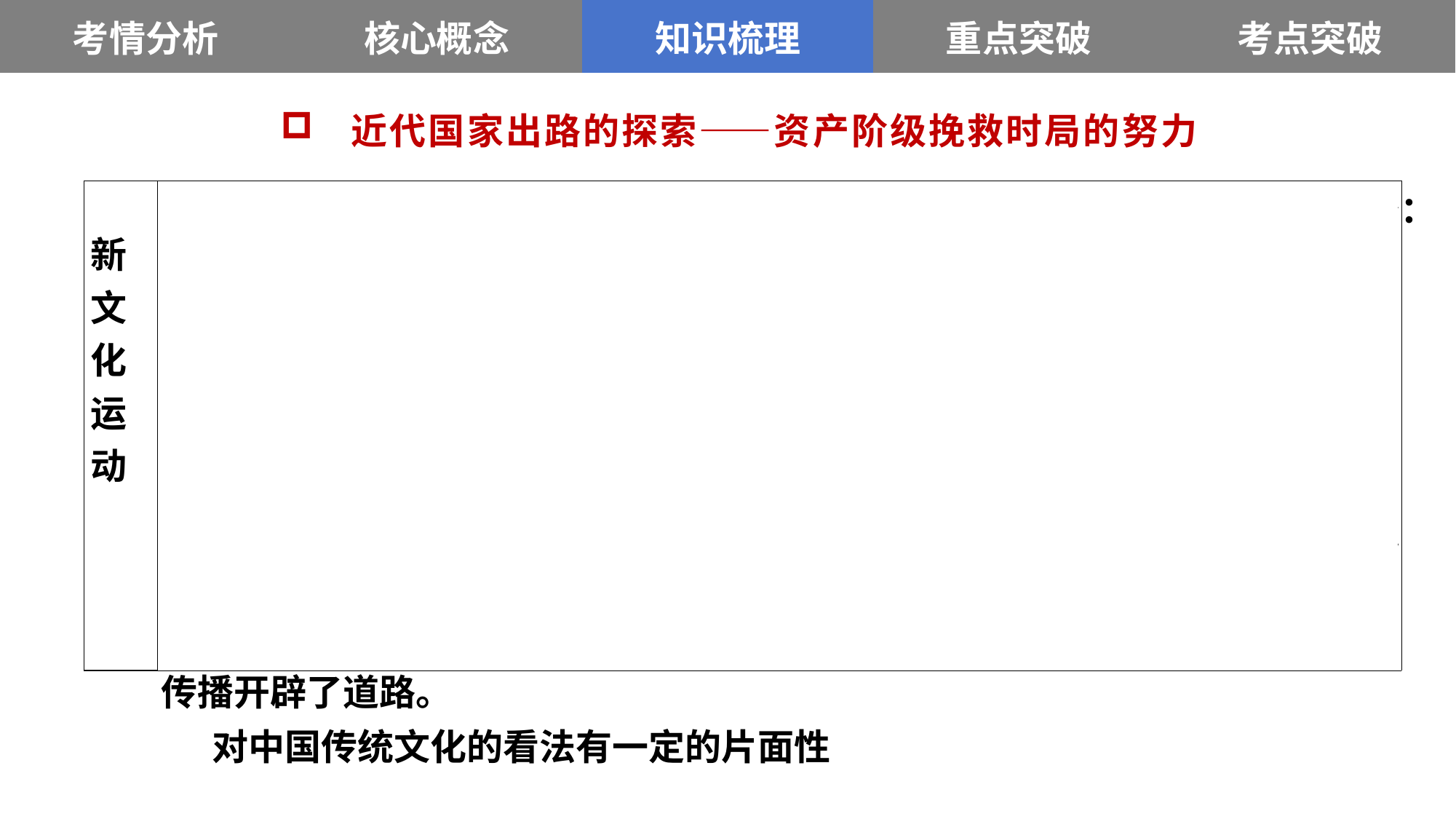

| 考情分析 | 核心概念 | 知识梳理 | 重点突破 | 考点突破 |
| --- | --- | --- | --- | --- |
  近代国家出路的探索——资产阶级挽救时局的努力
| 新文化运动 | （1）背景：①政治：帝国主义加紧侵略，国内军阀统治，日趋黑暗；②经济：民族资本主义发展；③阶级：民族资产阶级力量壮大；④思想文化：袁世凯为复辟帝制，掀起尊孔复古逆流 （2）口号：民主和科学。 （3）过程：1915年9月陈独秀在上海创办《青年杂志》，揭开新文化运动的序幕，《新青年》和北京大学成为新文化运动的主要阵地； （4）基本内容：（四提倡四反对）提倡民主，反对专制；提倡科学，反对迷信；提倡新到德，反对旧道德；提倡新文学，反对旧文学。 （5）评价：促进了思想解放，动摇了传统礼教的思想地位，为马克思主义的传播开辟了道路。 对中国传统文化的看法有一定的片面性 |
| --- | --- |